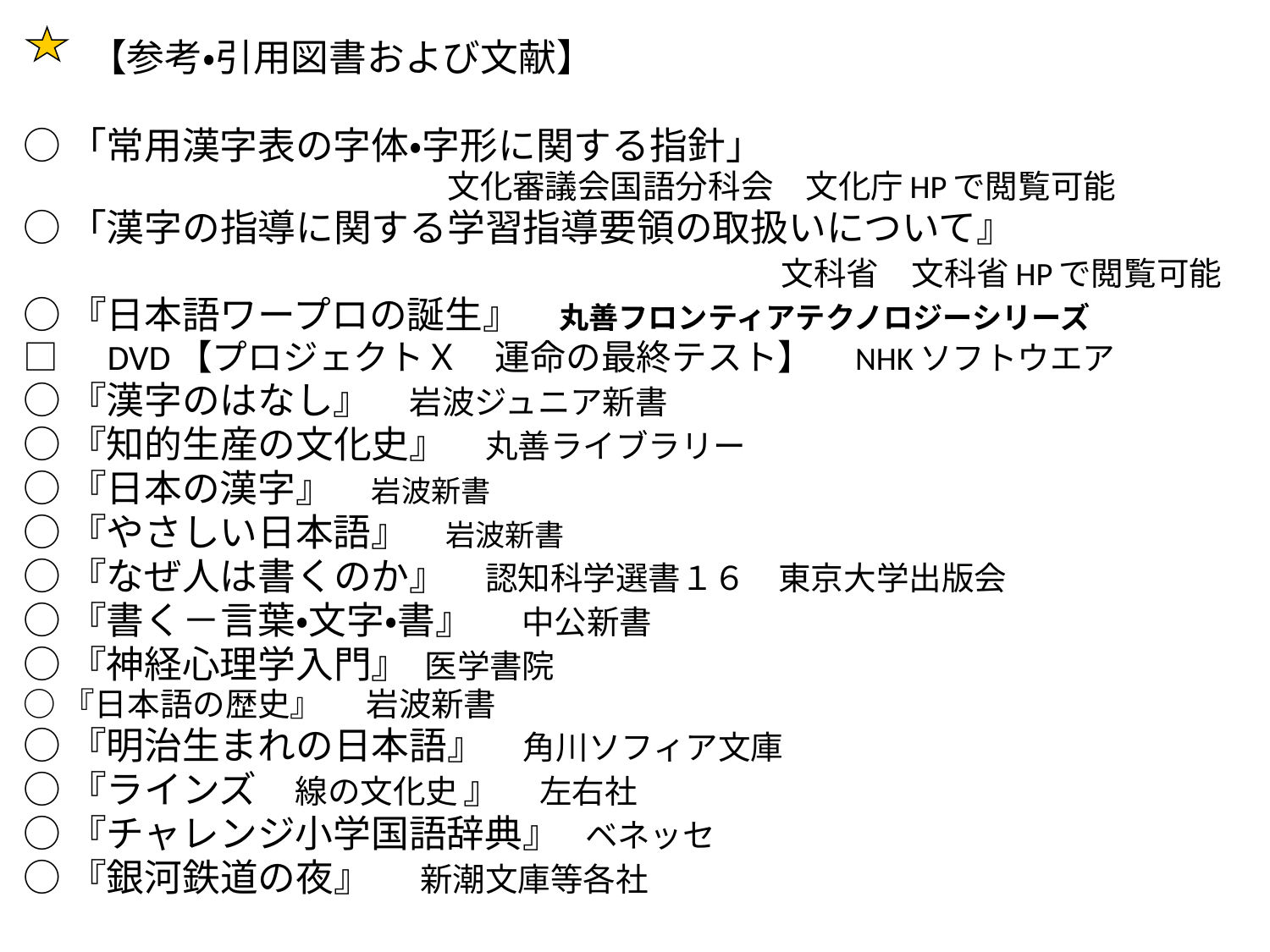

【参考・引用図書および文献】

○「常用漢字表の字体・字形に関する指針」
　　　　　　　　　　　　　文化審議会国語分科会　文化庁HPで閲覧可能
○「漢字の指導に関する学習指導要領の取扱いについて』
　　　　　　　　　　　　　　　　　　　　文科省　文科省HPで閲覧可能
○『日本語ワープロの誕生』　丸善フロンティアテクノロジーシリーズ
□　DVD【プロジェクトＸ　運命の最終テスト】　NHKソフトウエア
○『漢字のはなし』　岩波ジュニア新書
○『知的生産の文化史』　丸善ライブラリー
○『日本の漢字』　岩波新書
○『やさしい日本語』 　岩波新書
○『なぜ人は書くのか』　認知科学選書１６　東京大学出版会
○『書く－言葉・文字・書』　　中公新書
○『神経心理学入門』　医学書院
○『日本語の歴史』　　岩波新書
○『明治生まれの日本語』　角川ソフィア文庫
○『ラインズ　線の文化史 』　左右社
○『チャレンジ小学国語辞典』　ベネッセ
○『銀河鉄道の夜』　　新潮文庫等各社